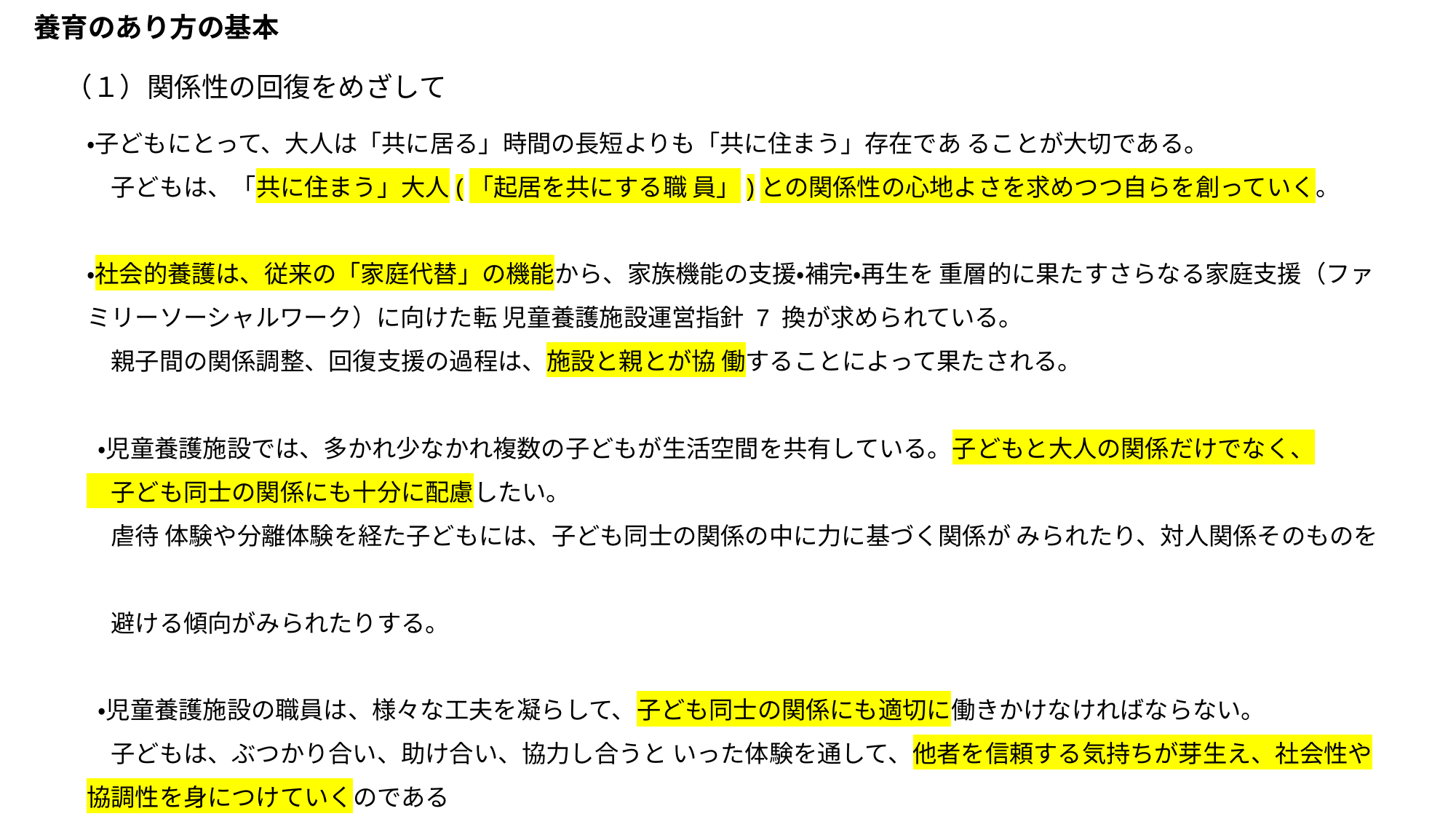

養育のあり方の基本
（１）関係性の回復をめざして
・子どもにとって、大人は「共に居る」時間の長短よりも「共に住まう」存在であ ることが大切である。
　子どもは、「共に住まう」大人(「起居を共にする職 員」)との関係性の心地よさを求めつつ自らを創っていく。

・社会的養護は、従来の「家庭代替」の機能から、家族機能の支援・補完・再生を 重層的に果たすさらなる家庭支援（ファミリーソーシャルワーク）に向けた転 児童養護施設運営指針 7 換が求められている。
　親子間の関係調整、回復支援の過程は、施設と親とが協 働することによって果たされる。

 ・児童養護施設では、多かれ少なかれ複数の子どもが生活空間を共有している。子どもと大人の関係だけでなく、
　子ども同士の関係にも十分に配慮したい。
　虐待 体験や分離体験を経た子どもには、子ども同士の関係の中に力に基づく関係が みられたり、対人関係そのものを
　避ける傾向がみられたりする。

 ・児童養護施設の職員は、様々な工夫を凝らして、子ども同士の関係にも適切に働きかけなければならない。
　子どもは、ぶつかり合い、助け合い、協力し合うと いった体験を通して、他者を信頼する気持ちが芽生え、社会性や協調性を身につけていくのである